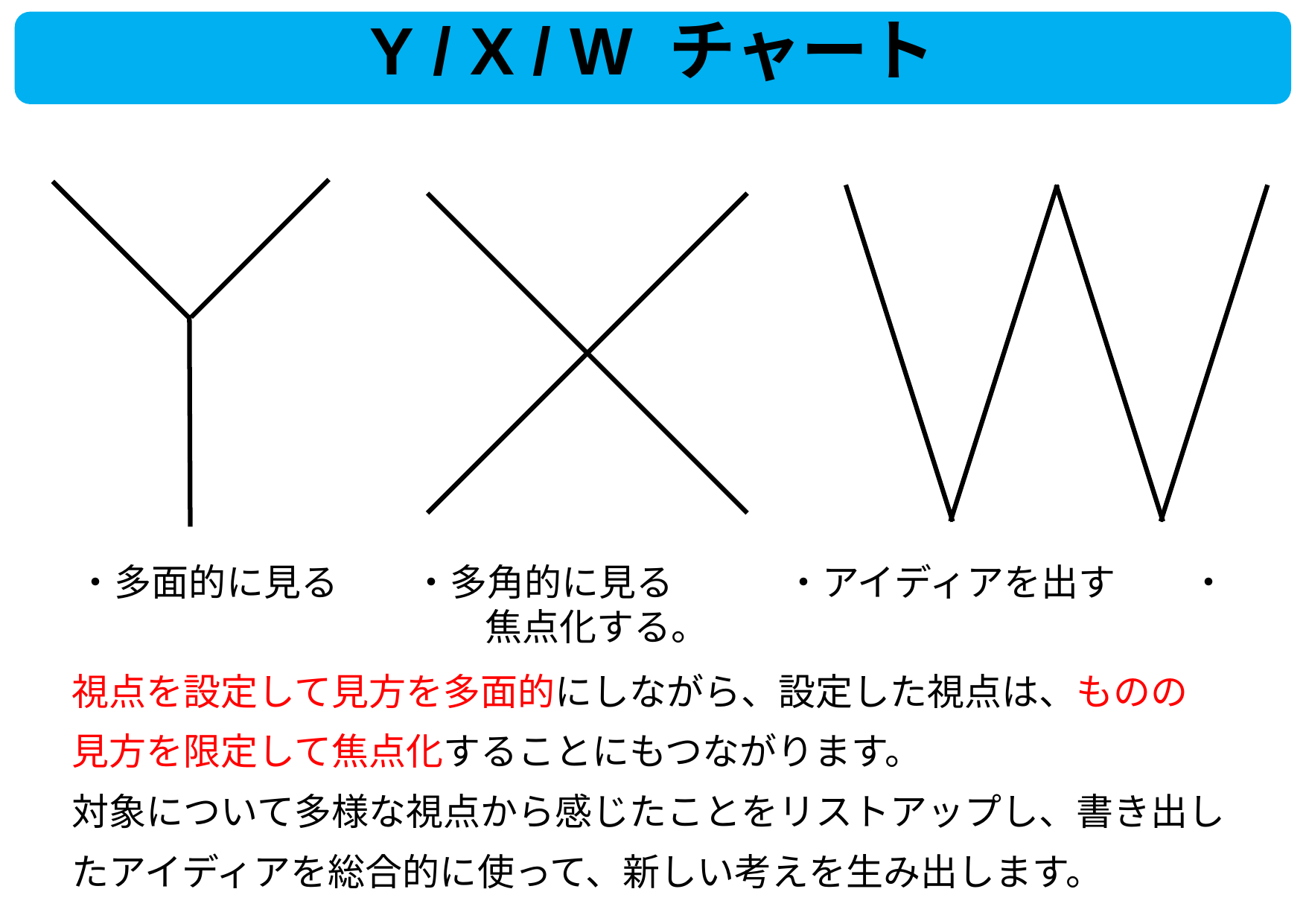

# Y / X / W チャート

・多面的に見る　　・多角的に見る　　　・アイディアを出す　　・焦点化する。
視点を設定して見方を多面的にしながら、設定した視点は、ものの
見方を限定して焦点化することにもつながります。
対象について多様な視点から感じたことをリストアップし、書き出し
たアイディアを総合的に使って、新しい考えを生み出します。